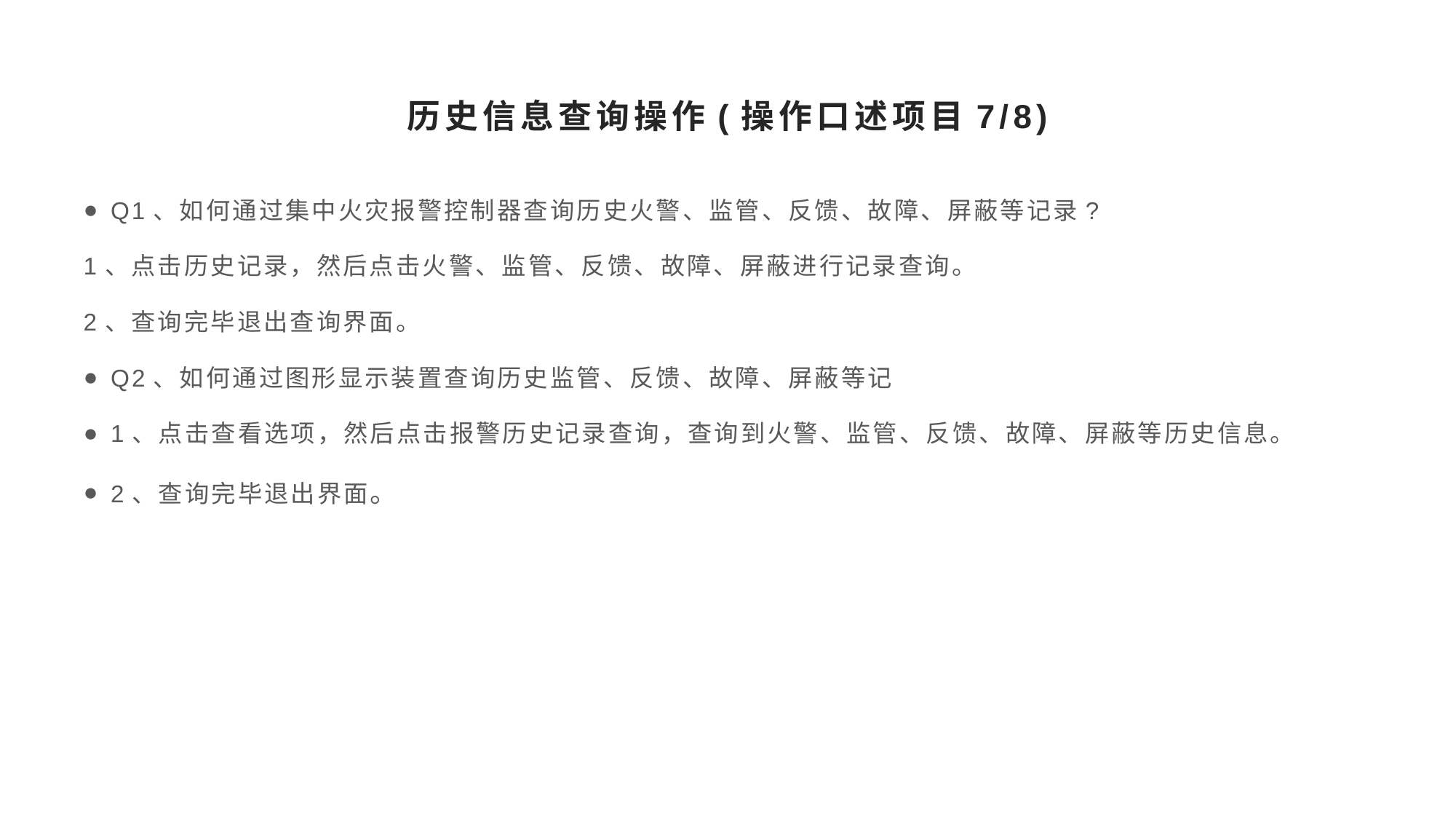

# 历史信息查询操作(操作口述项目7/8)
Q1、如何通过集中火灾报警控制器查询历史火警、监管、反馈、故障、屏蔽等记录?
1、点击历史记录，然后点击火警、监管、反馈、故障、屏蔽进行记录查询。
2、查询完毕退出查询界面。
Q2、如何通过图形显示装置查询历史监管、反馈、故障、屏蔽等记
1、点击查看选项，然后点击报警历史记录查询，查询到火警、监管、反馈、故障、屏蔽等历史信息。
2、查询完毕退出界面。

42